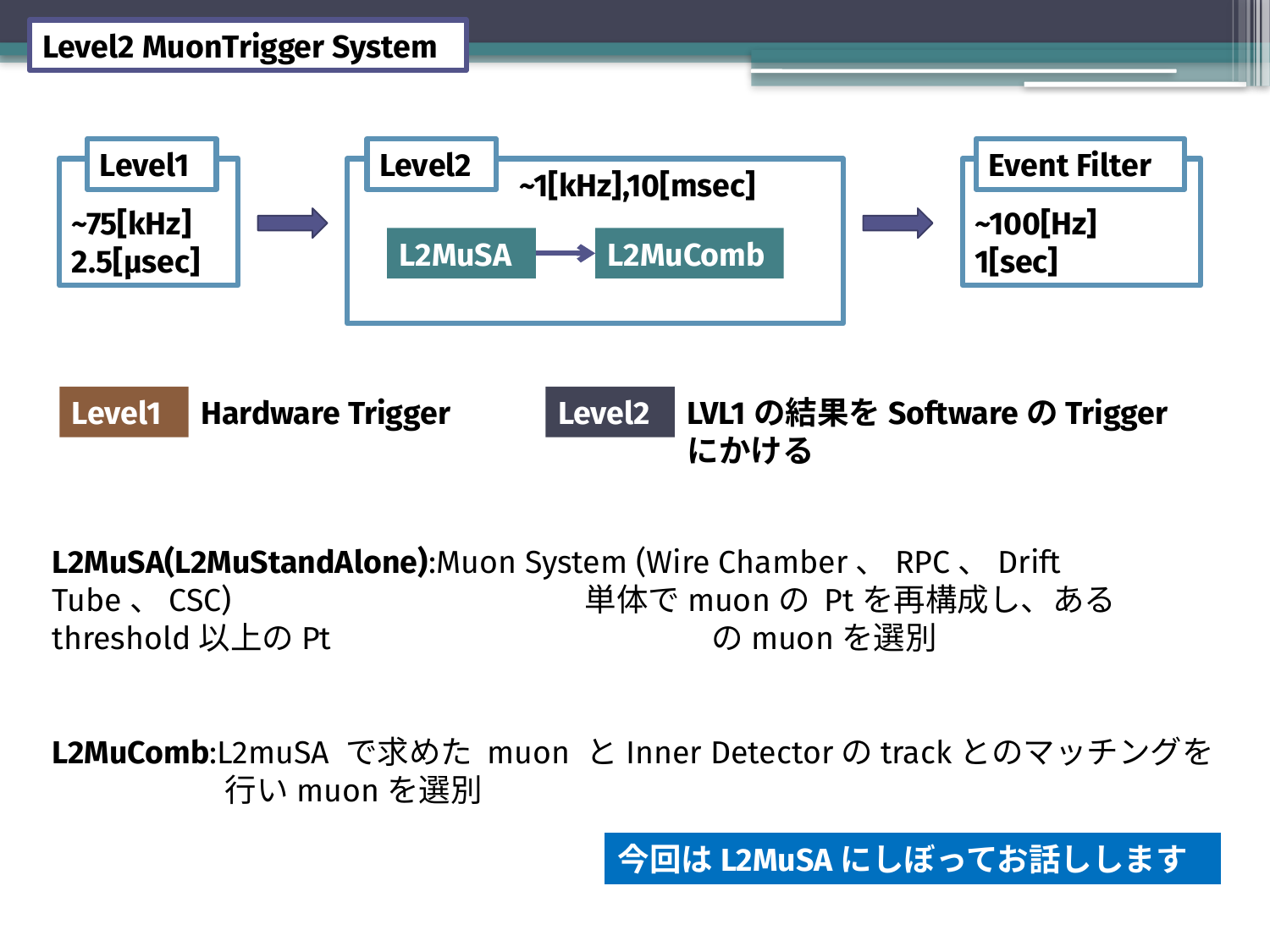

Level2 MuonTrigger System
Level1
Level2
Event Filter

~75[kHz]
2.5[μsec]
                     ~1[kHz],10[msec]

~100[Hz]
1[sec]

L2MuSA
L2MuComb
Level1
Hardware Trigger
Level2
LVL1の結果をSoftwareのTrigger
にかける
L2MuSA(L2MuStandAlone):Muon System (Wire Chamber、RPC、Drift Tube、CSC)  			  単体でmuonの Ptを再構成し、あるthreshold以上のPt			  のmuonを選別

L2MuComb:L2muSA で求めた muon とInner Detectorのtrackとのマッチングを　	　  行いmuonを選別
今回はL2MuSAにしぼってお話しします